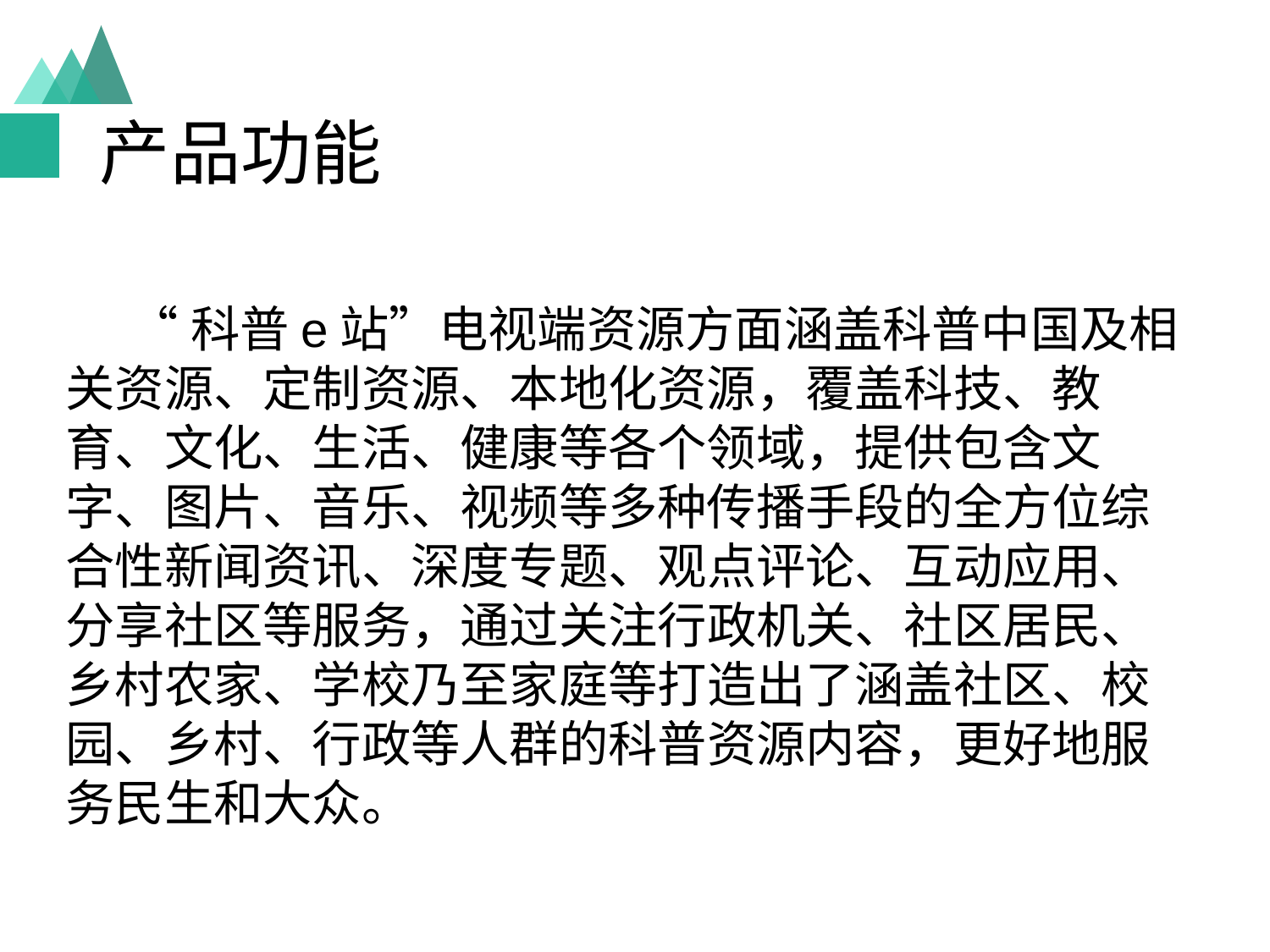

# 产品功能
“科普e站”电视端资源方面涵盖科普中国及相关资源、定制资源、本地化资源，覆盖科技、教育、文化、生活、健康等各个领域，提供包含文字、图片、音乐、视频等多种传播手段的全方位综合性新闻资讯、深度专题、观点评论、互动应用、分享社区等服务，通过关注行政机关、社区居民、乡村农家、学校乃至家庭等打造出了涵盖社区、校园、乡村、行政等人群的科普资源内容，更好地服务民生和大众。